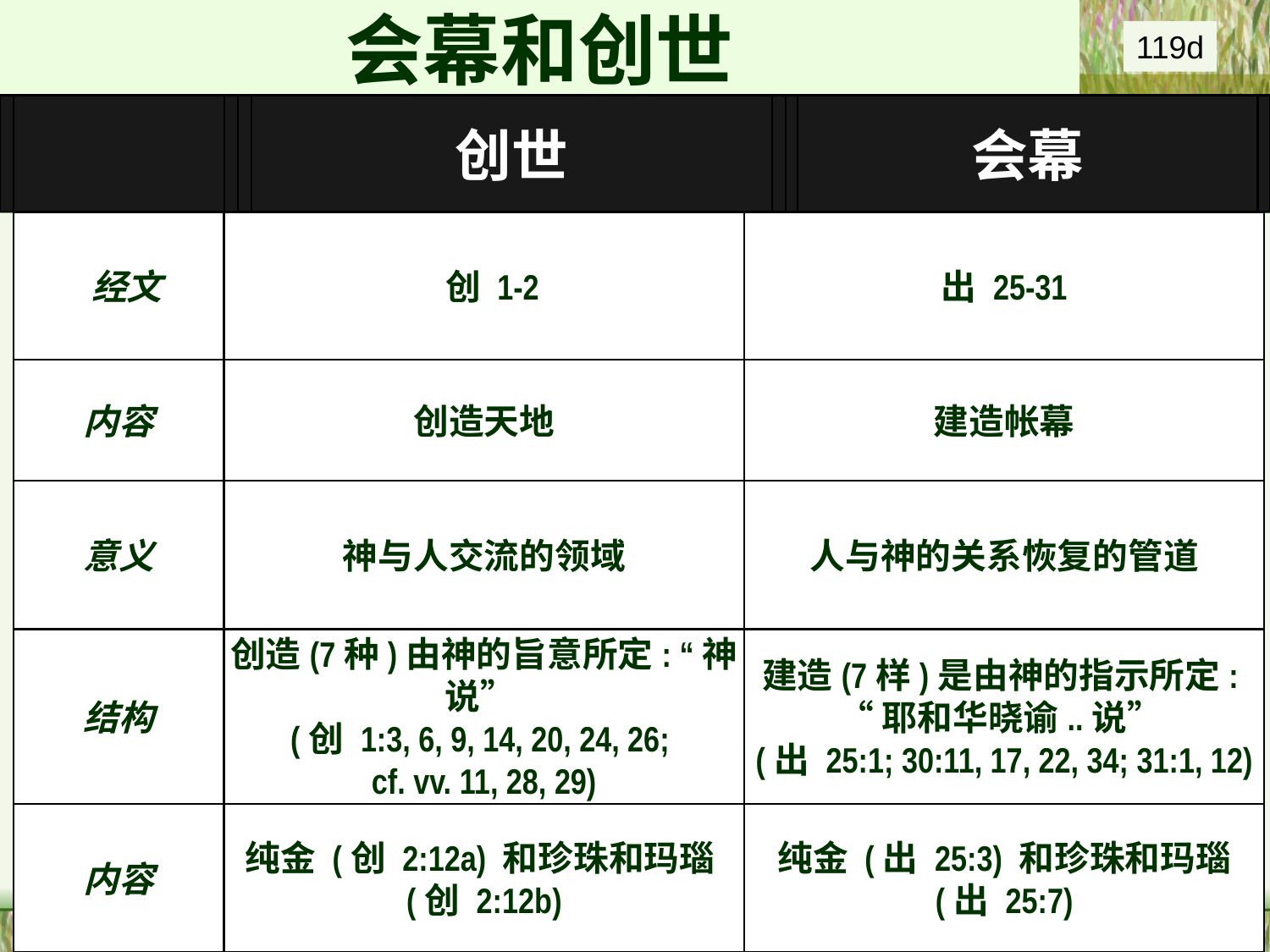

会幕和创世
119d

创世

会幕
 经文
 创 1-2
出 25-31
内容
创造天地
建造帐幕
意义
神与人交流的领域
人与神的关系恢复的管道
结构
创造(7种)由神的旨意所定: “神说”
(创 1:3, 6, 9, 14, 20, 24, 26;
cf. vv. 11, 28, 29)
建造(7样)是由神的指示所定:
“耶和华晓谕..说”
(出 25:1; 30:11, 17, 22, 34; 31:1, 12)
内容
纯金 (创 2:12a) 和珍珠和玛瑙
(创 2:12b)
纯金 (出 25:3) 和珍珠和玛瑙 (出 25:7)